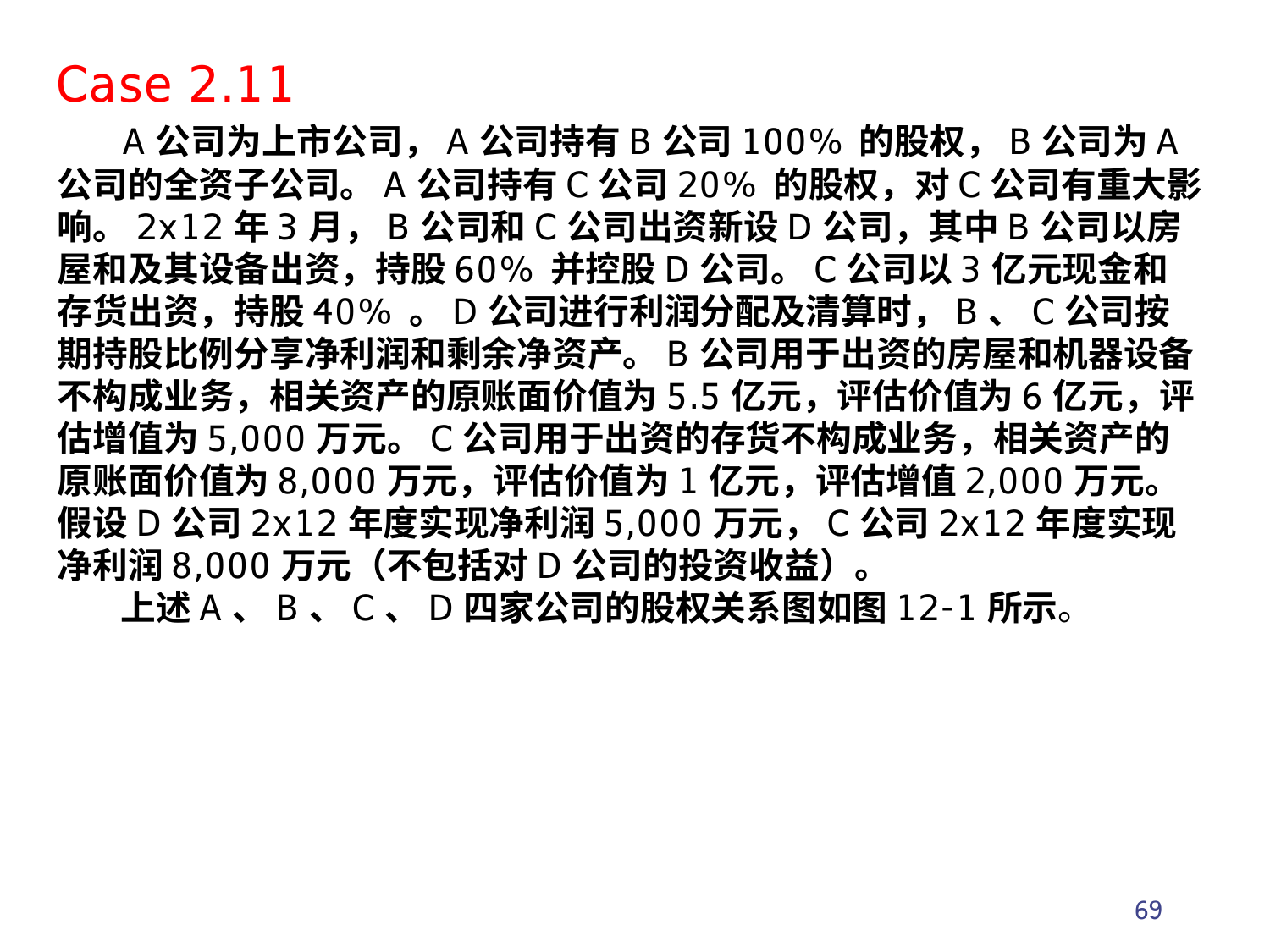

Case 2.11
     A公司为上市公司，A公司持有B公司100%的股权，B公司为A公司的全资子公司。A公司持有C公司20%的股权，对C公司有重大影响。2x12年3月，B公司和C公司出资新设D公司，其中B公司以房屋和及其设备出资，持股60%并控股D公司。C公司以3亿元现金和存货出资，持股40%。D公司进行利润分配及清算时，B、C公司按期持股比例分享净利润和剩余净资产。B公司用于出资的房屋和机器设备不构成业务，相关资产的原账面价值为5.5亿元，评估价值为6亿元，评估增值为5,000万元。C公司用于出资的存货不构成业务，相关资产的原账面价值为8,000万元，评估价值为1亿元，评估增值2,000万元。假设D公司2x12年度实现净利润5,000万元，C公司2x12年度实现净利润8,000万元（不包括对D公司的投资收益）。
       上述A、B、C、D四家公司的股权关系图如图12-1所示。
69